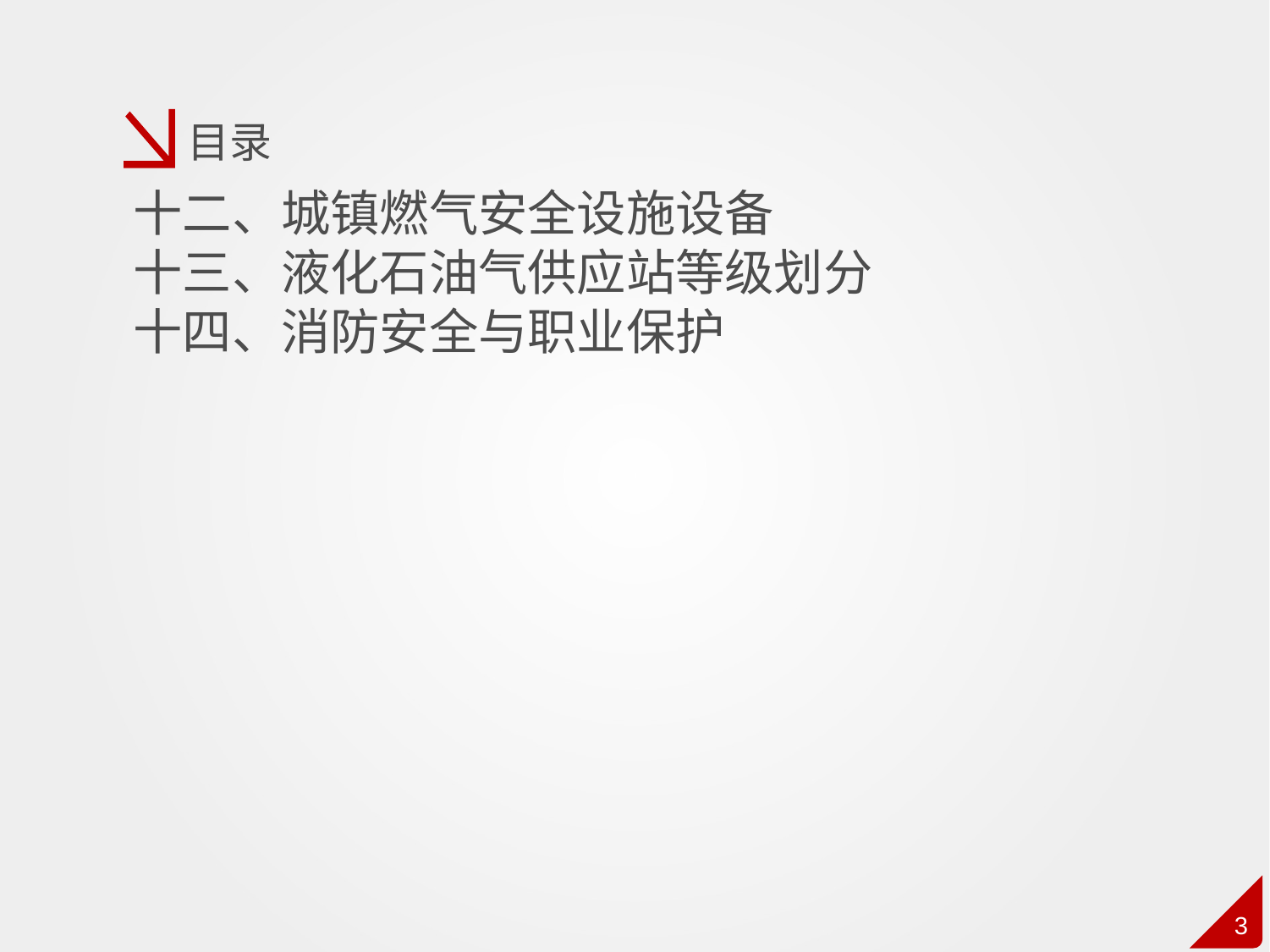

目录
十二、城镇燃气安全设施设备
十三、液化石油气供应站等级划分
十四、消防安全与职业保护